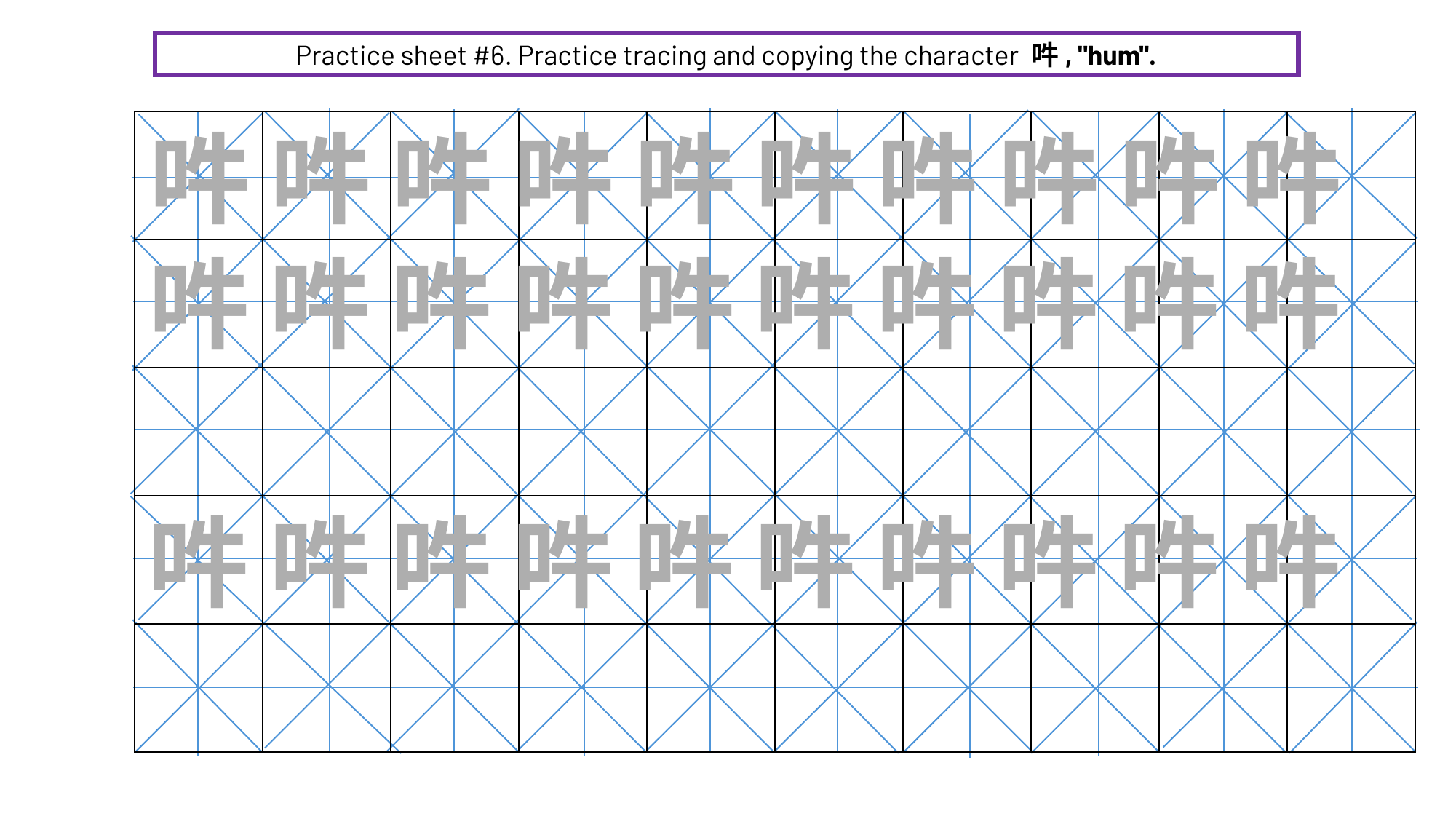

Practice sheet #6. Practice tracing and copying the character 吽, "hum".

吽 吽 吽 吽 吽 吽 吽 吽 吽 吽
|  |  |  |  |  |  |  |  |  |  |
| --- | --- | --- | --- | --- | --- | --- | --- | --- | --- |
|  |  |  |  |  |  |  |  |  |  |
|  |  |  |  |  |  |  |  |  |  |
|  |  |  |  |  |  |  |  |  |  |
|  |  |  |  |  |  |  |  |  |  |
吽 吽 吽 吽 吽 吽 吽 吽 吽 吽

吽 吽 吽 吽 吽 吽 吽 吽 吽 吽